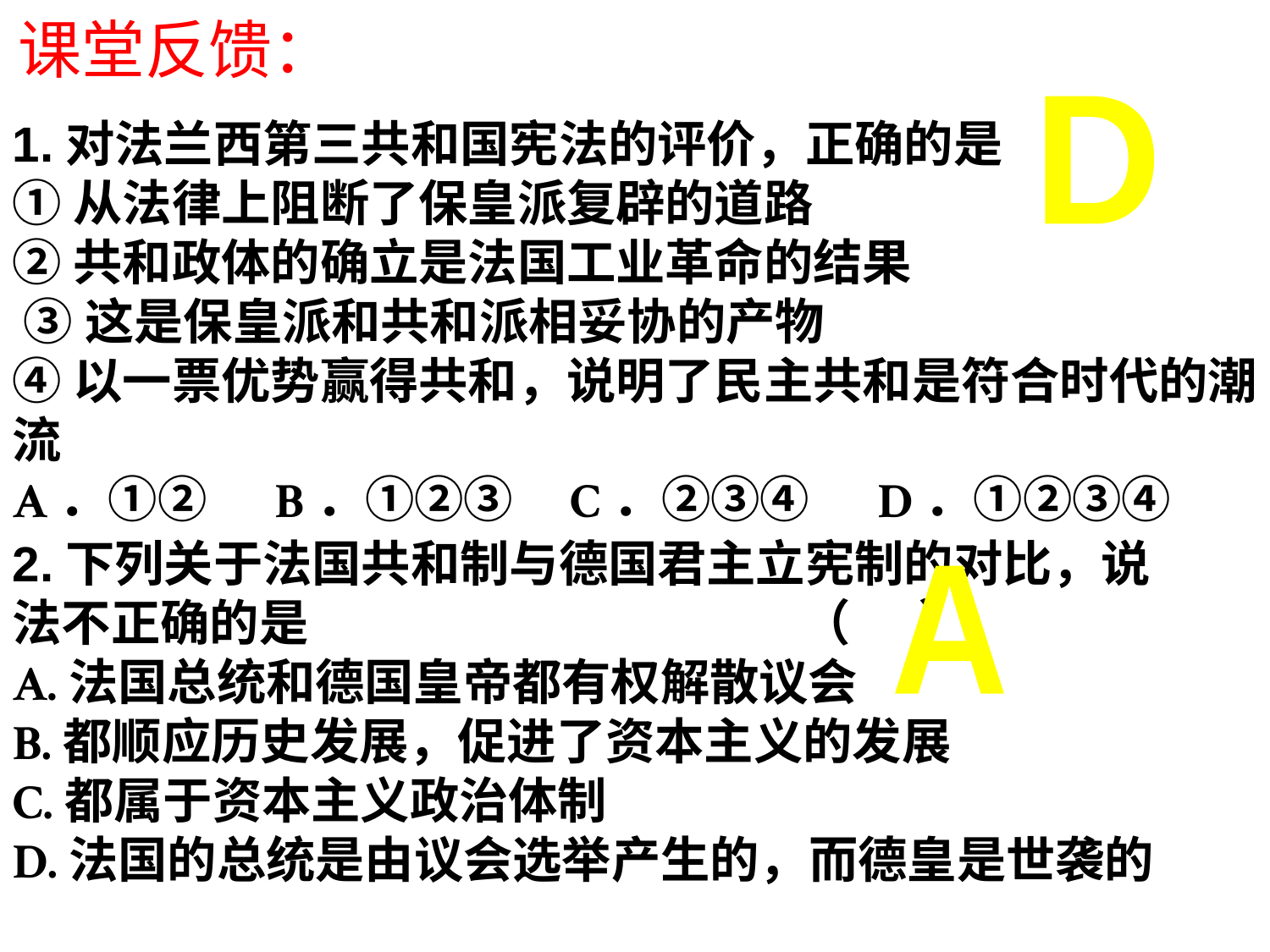

课堂反馈：
D
1.对法兰西第三共和国宪法的评价，正确的是 （      ）
①从法律上阻断了保皇派复辟的道路
②共和政体的确立是法国工业革命的结果
 ③这是保皇派和共和派相妥协的产物
④以一票优势赢得共和，说明了民主共和是符合时代的潮流
A．①②     B．①②③    C．②③④     D．①②③④

2.下列关于法国共和制与德国君主立宪制的对比，说法不正确的是                                            （      ）
A.法国总统和德国皇帝都有权解散议会
B.都顺应历史发展，促进了资本主义的发展
C.都属于资本主义政治体制
D.法国的总统是由议会选举产生的，而德皇是世袭的

A